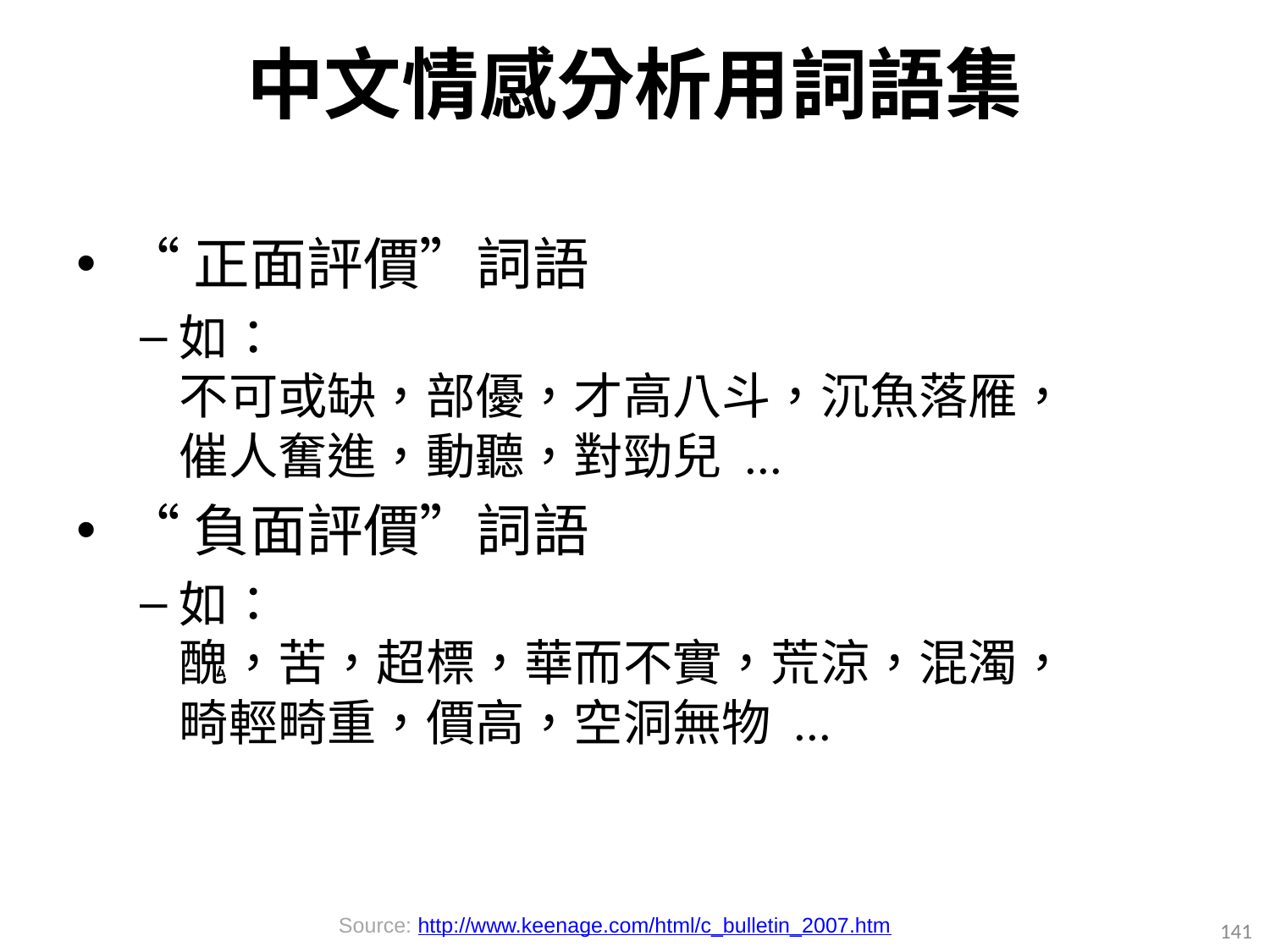

# 中文情感分析用詞語集
“正面評價”詞語
如：
不可或缺，部優，才高八斗，沉魚落雁，
催人奮進，動聽，對勁兒 ...
“負面評價”詞語
如：
醜，苦，超標，華而不實，荒涼，混濁，
畸輕畸重，價高，空洞無物 ...

141
Source: http://www.keenage.com/html/c_bulletin_2007.htm